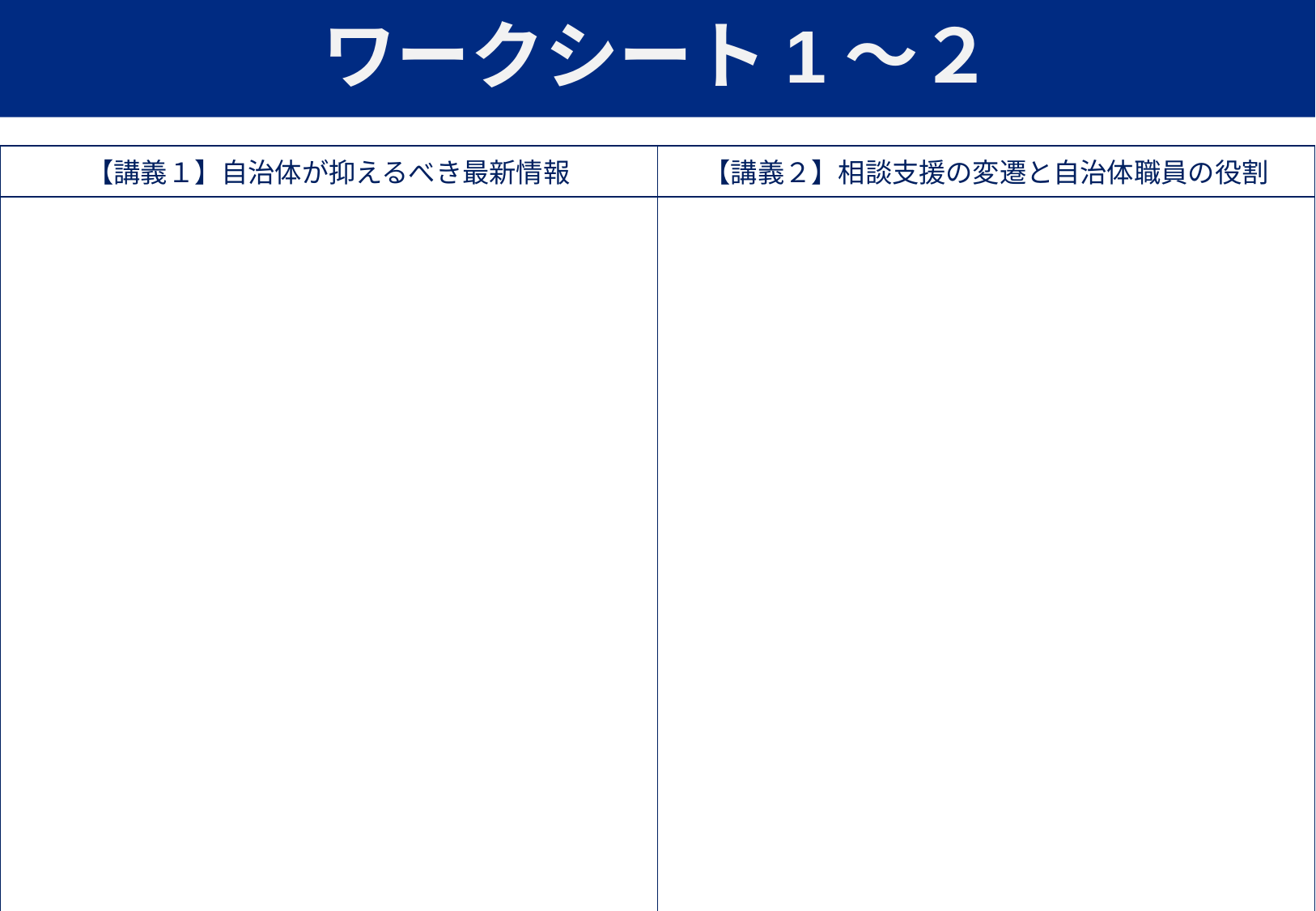

# ワークシート1～２
| 【講義１】自治体が抑えるべき最新情報 | 【講義２】相談支援の変遷と自治体職員の役割 |
| --- | --- |
|  |  |